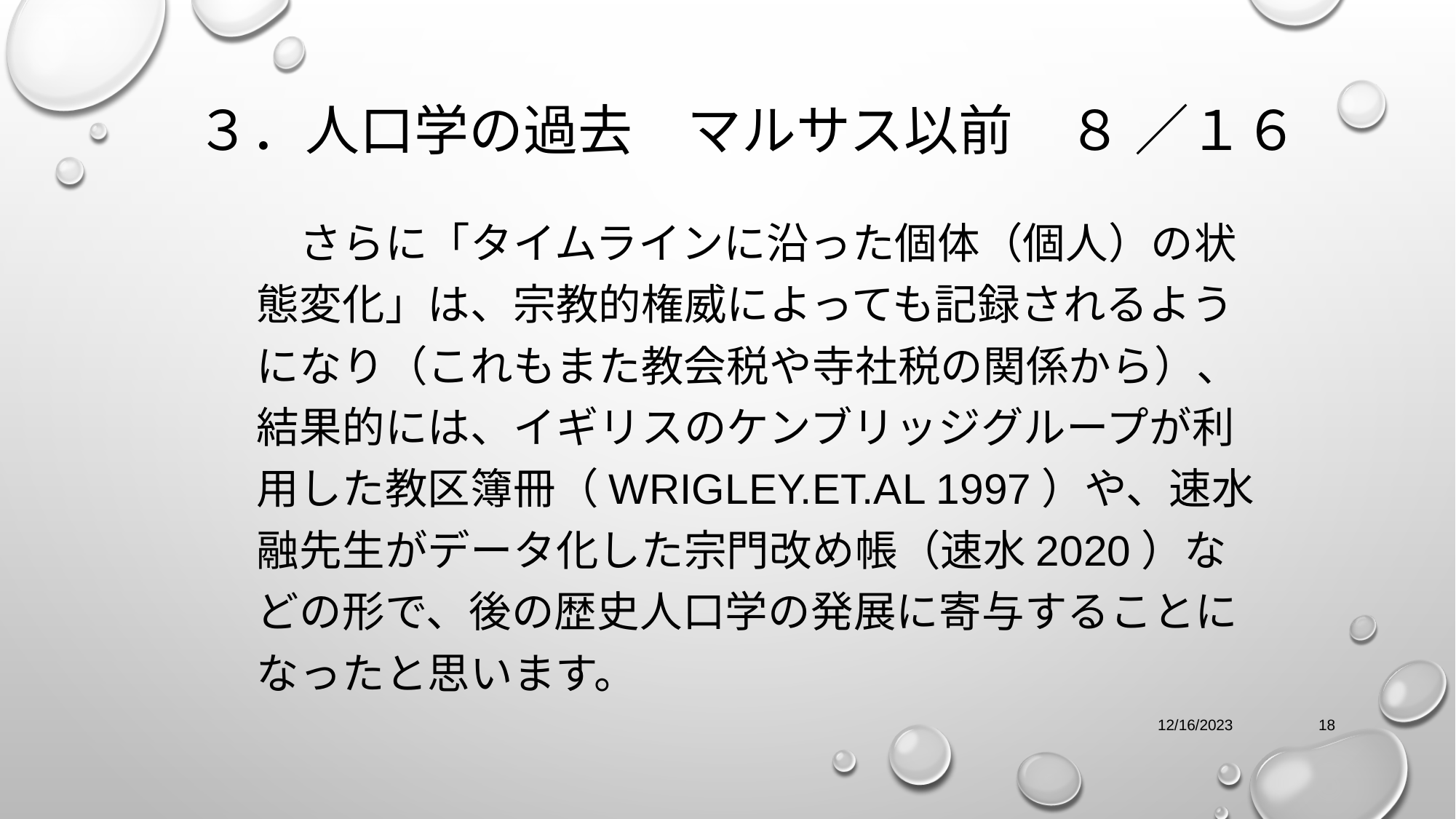

# ３．人口学の過去　マルサス以前　８ ／１６
　さらに「タイムラインに沿った個体（個人）の状態変化」は、宗教的権威によっても記録されるようになり（これもまた教会税や寺社税の関係から）、結果的には、イギリスのケンブリッジグループが利用した教区簿冊（WRIGLEY.et.al 1997）や、速水融先生がデータ化した宗門改め帳（速水2020）などの形で、後の歴史人口学の発展に寄与することになったと思います。
12/16/2023
18